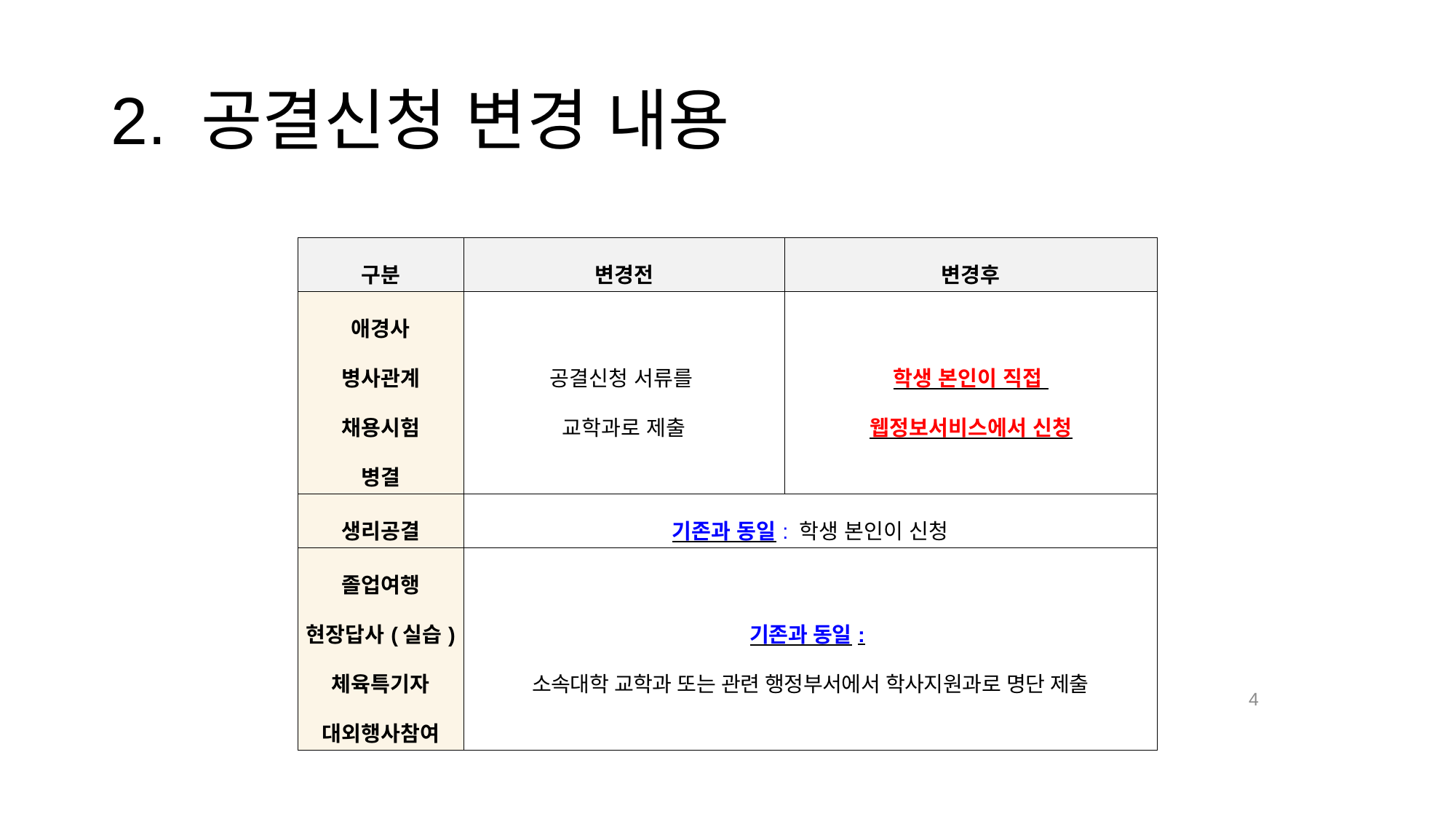

# 2. 공결신청 변경 내용
| 구분 | 변경전 | 변경후 |
| --- | --- | --- |
| 애경사 병사관계 채용시험 병결 | 공결신청 서류를 교학과로 제출 | 학생 본인이 직접 웹정보서비스에서 신청 |
| 생리공결 | 기존과 동일: 학생 본인이 신청 |  |
| 졸업여행 현장답사(실습) 체육특기자 대외행사참여 | 기존과 동일: 소속대학 교학과 또는 관련 행정부서에서 학사지원과로 명단 제출 |  |
4